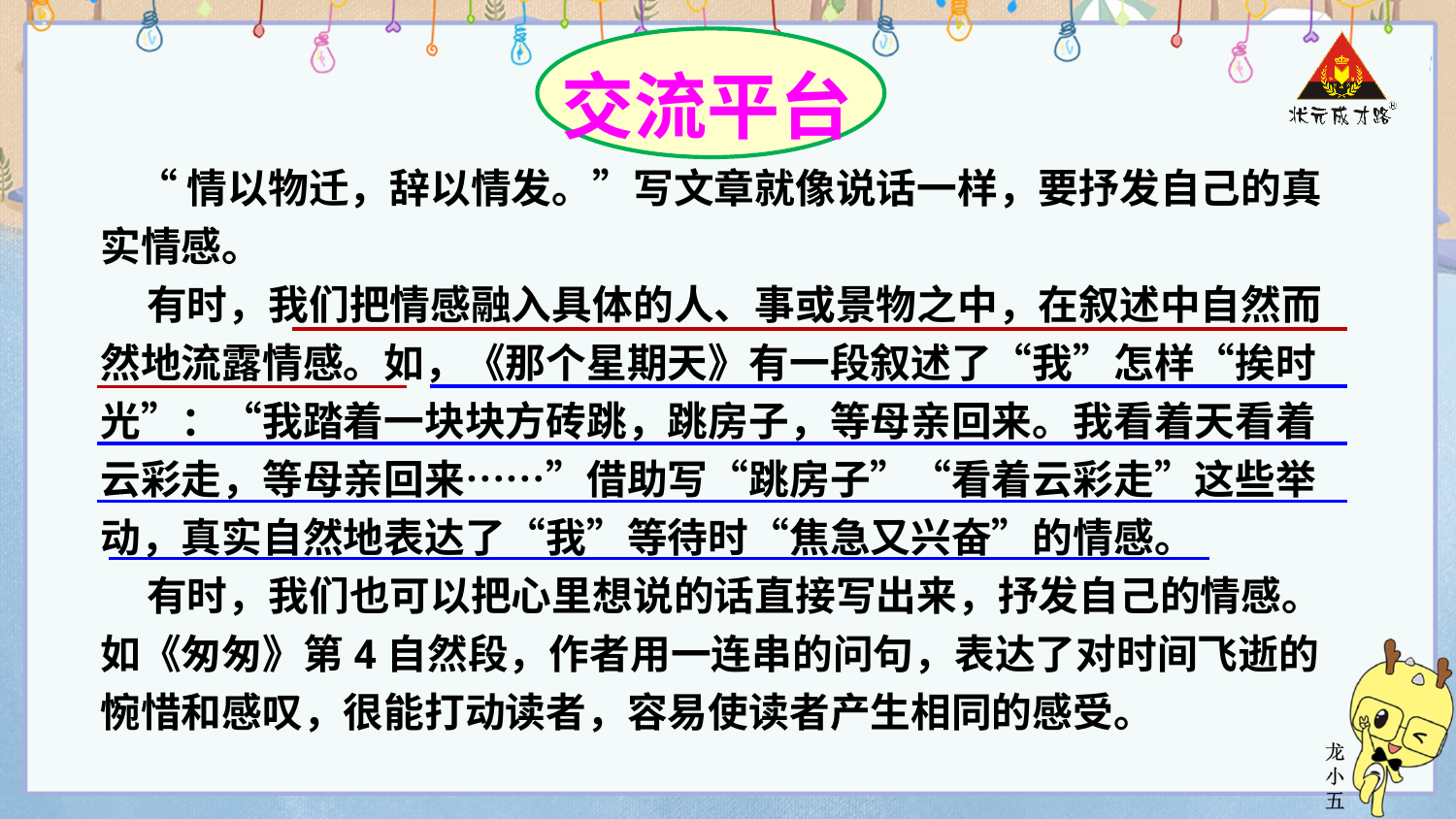

交流平台

    “情以物迁，辞以情发。”写文章就像说话一样，要抒发自己的真实情感。
    有时，我们把情感融入具体的人、事或景物之中，在叙述中自然而然地流露情感。如，《那个星期天》有一段叙述了“我”怎样“挨时光”：“我踏着一块块方砖跳，跳房子，等母亲回来。我看着天看着云彩走，等母亲回来……”借助写“跳房子”“看着云彩走”这些举动，真实自然地表达了“我”等待时“焦急又兴奋”的情感。
    有时，我们也可以把心里想说的话直接写出来，抒发自己的情感。如《匆匆》第4自然段，作者用一连串的问句，表达了对时间飞逝的惋惜和感叹，很能打动读者，容易使读者产生相同的感受。